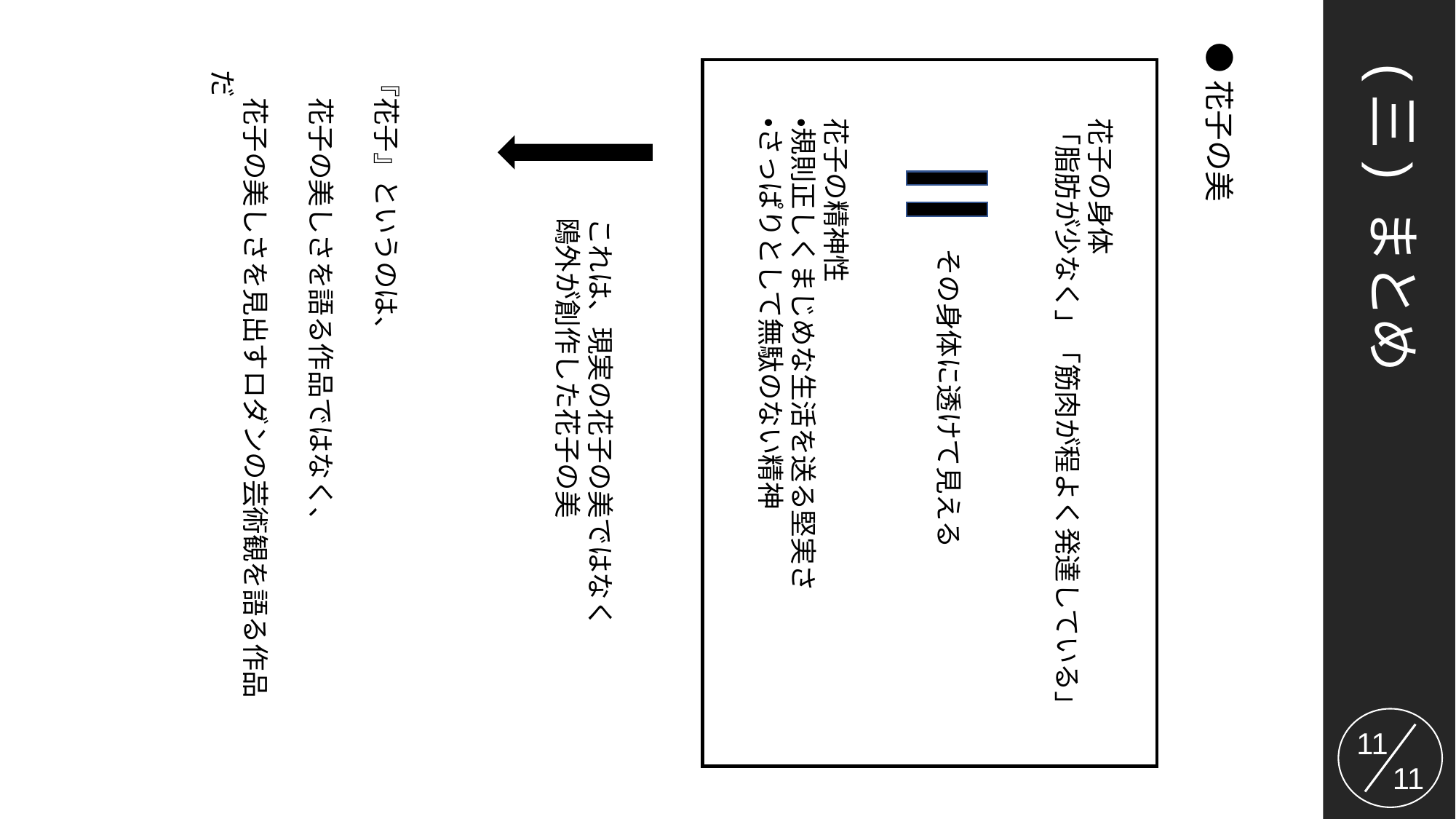

●花子の美
(三) まとめ
『花子』というのは、

　花子の美しさを語る作品ではなく、

　花子の美しさを見出すロダンの芸術観を語る作品だ

花子の精神性
・規則正しくまじめな生活を送る堅実さ
・さっぱりとして無駄のない精神
花子の身体
「脂肪が少なく」「筋肉が程よく発達している」

これは、現実の花子の美ではなく
鴎外が創作した花子の美
その身体に透けて見える

11
11